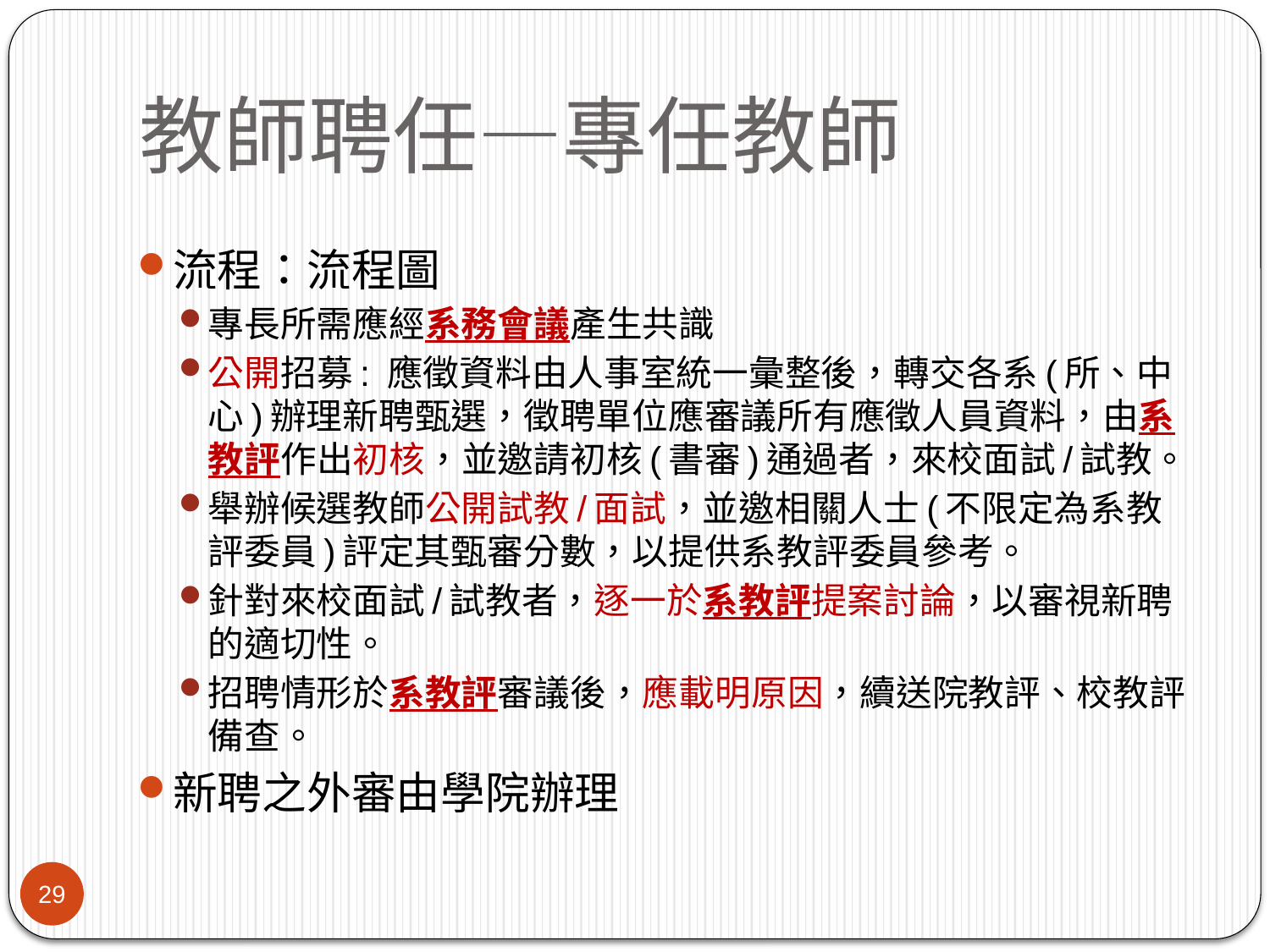

# 教師聘任—專任教師
流程：流程圖
專長所需應經系務會議產生共識
公開招募: 應徵資料由人事室統一彙整後，轉交各系(所、中心)辦理新聘甄選，徵聘單位應審議所有應徵人員資料，由系教評作出初核，並邀請初核(書審)通過者，來校面試/試教。
舉辦候選教師公開試教/面試，並邀相關人士(不限定為系教評委員)評定其甄審分數，以提供系教評委員參考。
針對來校面試/試教者，逐一於系教評提案討論，以審視新聘的適切性。
招聘情形於系教評審議後，應載明原因，續送院教評、校教評備查。
新聘之外審由學院辦理
29